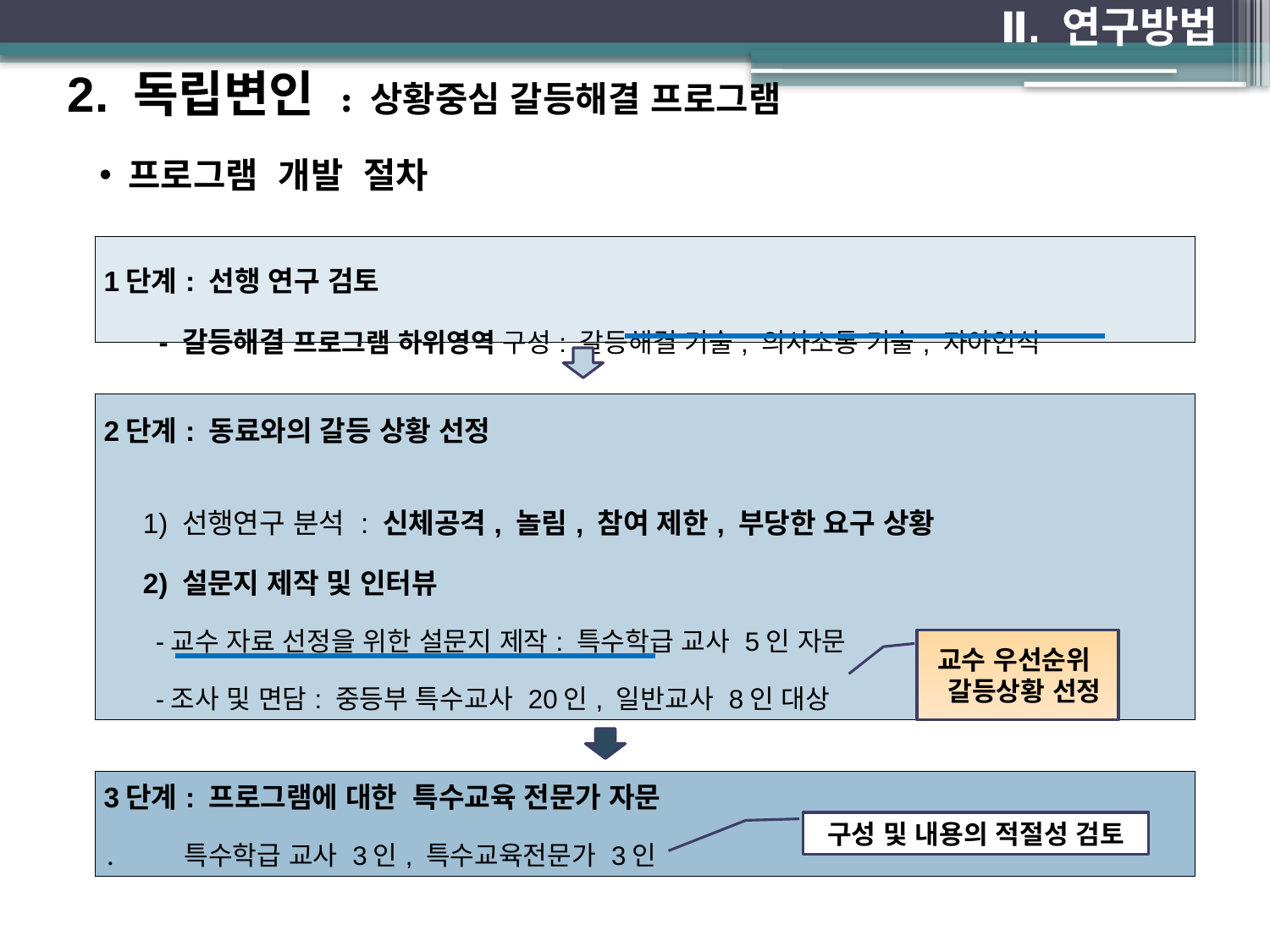

Ⅱ. 연구방법
2. 독립변인 : 상황중심 갈등해결 프로그램

 프로그램  개발  절차
| 1단계: 선행 연구 검토 - 갈등해결 프로그램 하위영역 구성: 갈등해결 기술, 의사소통 기술, 자아인식 |
| --- |
|  |
| 2단계: 동료와의 갈등 상황 선정 1) 선행연구 분석 : 신체공격, 놀림, 참여 제한, 부당한 요구 상황 |
| 2) 설문지 제작 및 인터뷰 -교수 자료 선정을 위한 설문지 제작: 특수학급 교사 5인 자문 -조사 및 면담: 중등부 특수교사 20인, 일반교사 8인 대상 |
|  |
| 3단계: 프로그램에 대한 특수교육 전문가 자문 ․ 특수학급 교사 3인, 특수교육전문가 3인 |

교수 우선순위
 갈등상황 선정

구성 및 내용의 적절성 검토